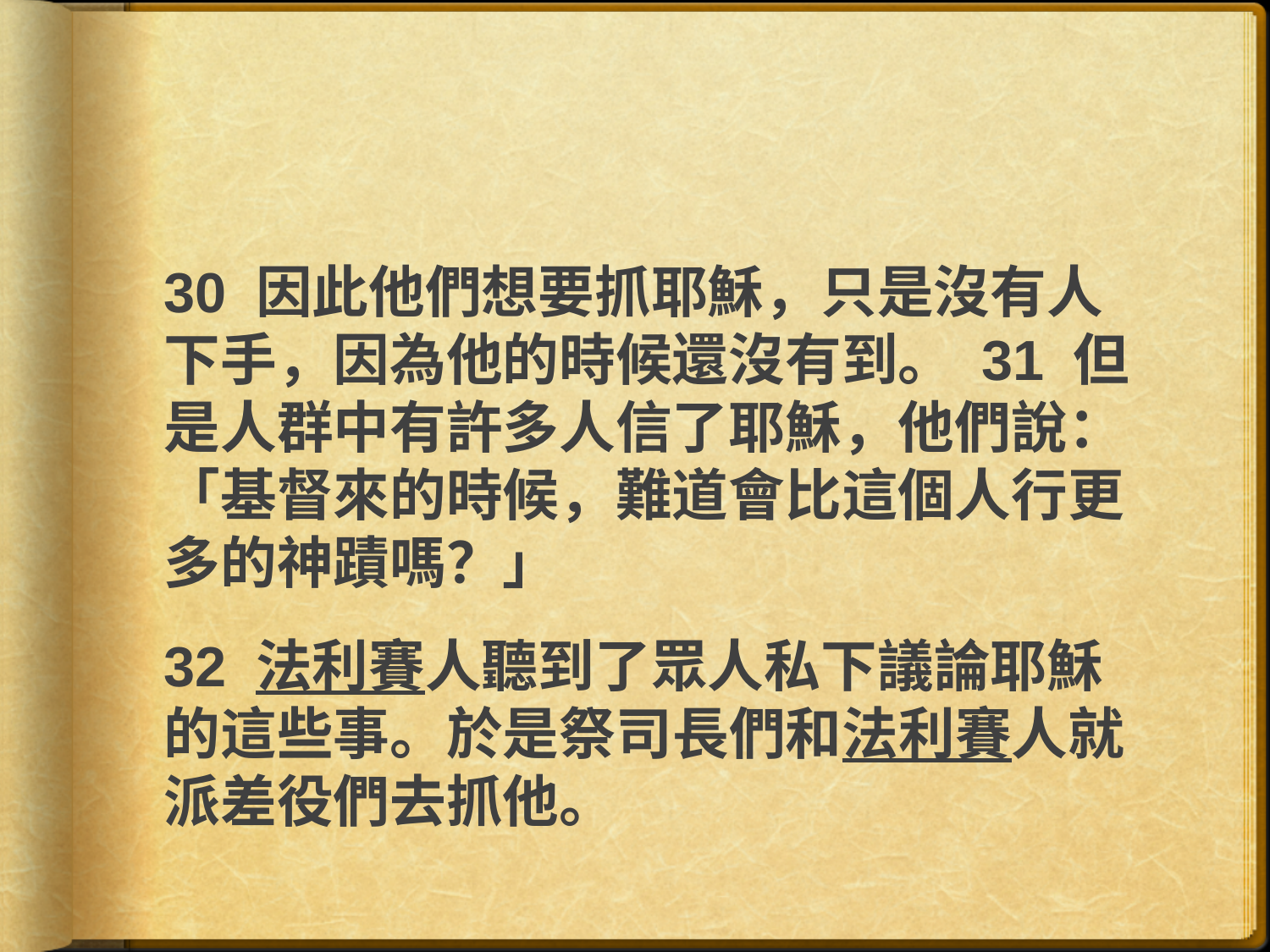

#
30 因此他們想要抓耶穌，只是沒有人下手，因為他的時候還沒有到。 31 但是人群中有許多人信了耶穌，他們說：「基督來的時候，難道會比這個人行更多的神蹟嗎？」
32 法利賽人聽到了眾人私下議論耶穌的這些事。於是祭司長們和法利賽人就派差役們去抓他。